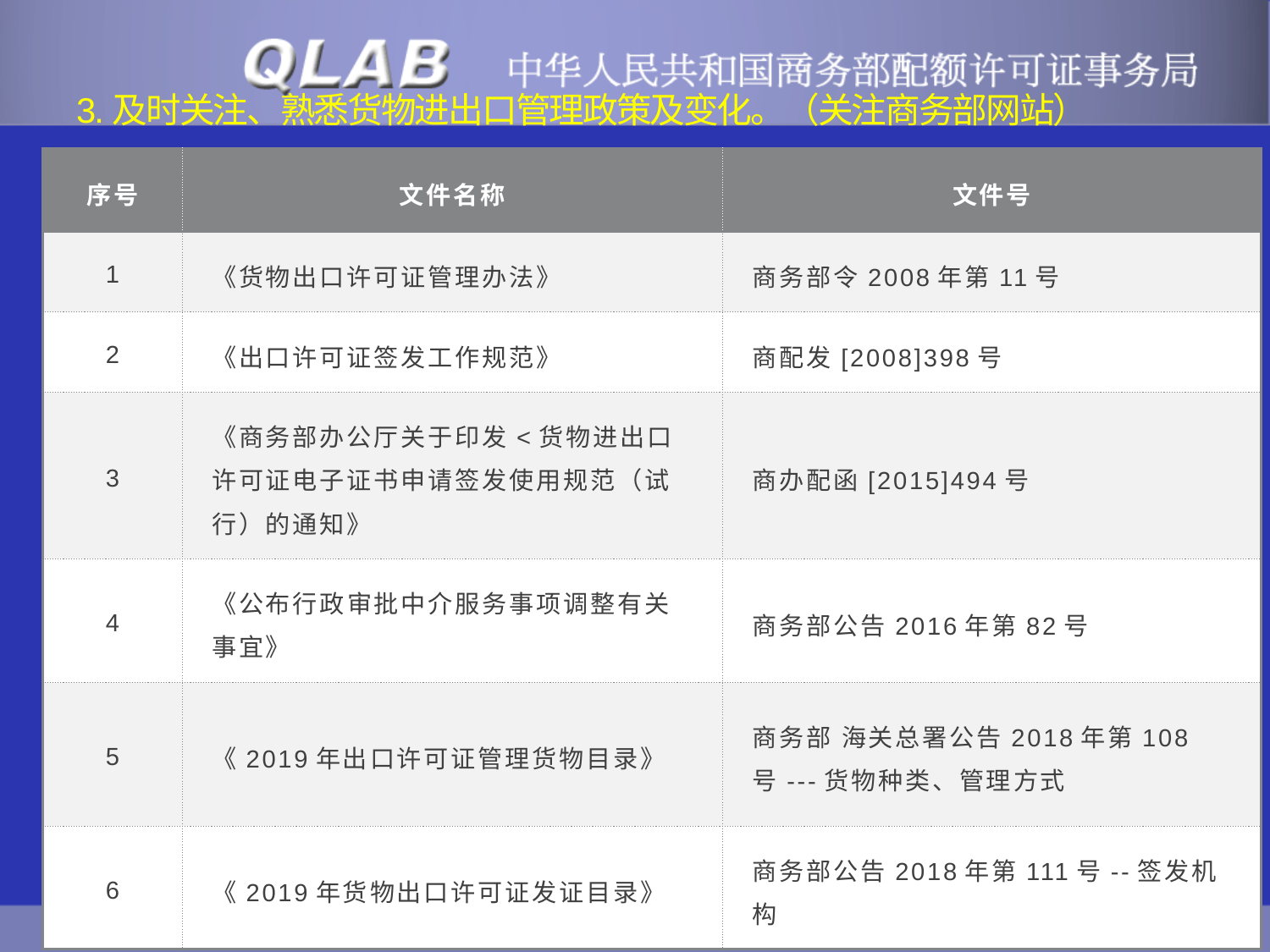

# 3.及时关注、熟悉货物进出口管理政策及变化。（关注商务部网站）
| 序号 | 文件名称 | 文件号 |
| --- | --- | --- |
| 1 | 《货物出口许可证管理办法》 | 商务部令2008年第11号 |
| 2 | 《出口许可证签发工作规范》 | 商配发[2008]398号 |
| 3 | 《商务部办公厅关于印发<货物进出口许可证电子证书申请签发使用规范（试行）的通知》 | 商办配函[2015]494号 |
| 4 | 《公布行政审批中介服务事项调整有关事宜》 | 商务部公告2016年第82号 |
| 5 | 《2019年出口许可证管理货物目录》 | 商务部 海关总署公告2018年第108号---货物种类、管理方式 |
| 6 | 《2019年货物出口许可证发证目录》 | 商务部公告2018年第111号--签发机构 |